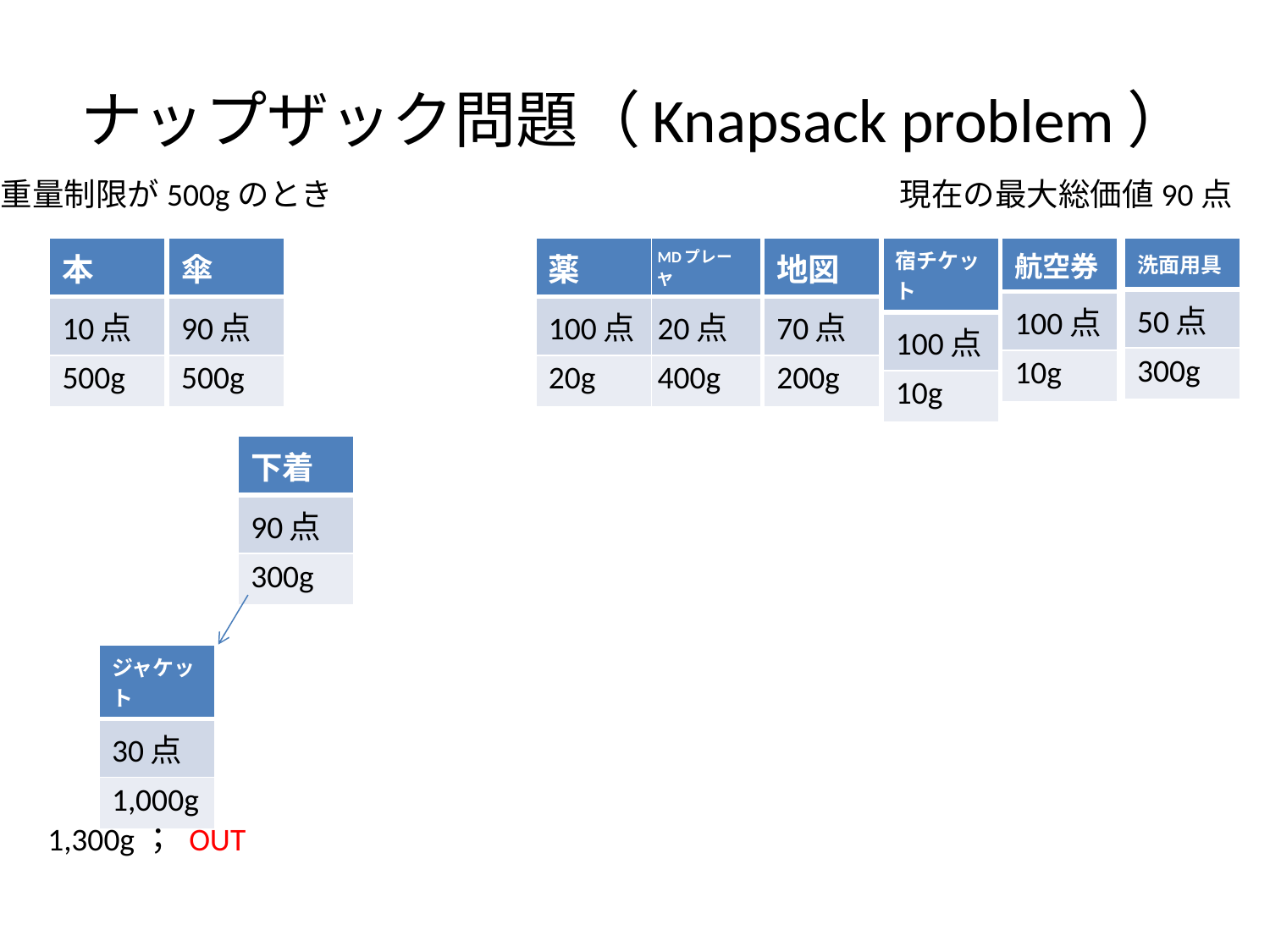

# ナップザック問題（Knapsack problem）
重量制限が500gのとき
現在の最大総価値90点
| 本 |
| --- |
| 10点 |
| 500g |
| 傘 |
| --- |
| 90点 |
| 500g |
| 薬 |
| --- |
| 100点 |
| 20g |
| MDプレーヤ |
| --- |
| 20点 |
| 400g |
| 地図 |
| --- |
| 70点 |
| 200g |
| 宿チケット |
| --- |
| 100点 |
| 10g |
| 航空券 |
| --- |
| 100点 |
| 10g |
| 洗面用具 |
| --- |
| 50点 |
| 300g |
| 下着 |
| --- |
| 90点 |
| 300g |
| ジャケット |
| --- |
| 30点 |
| 1,000g |
1,300g； OUT